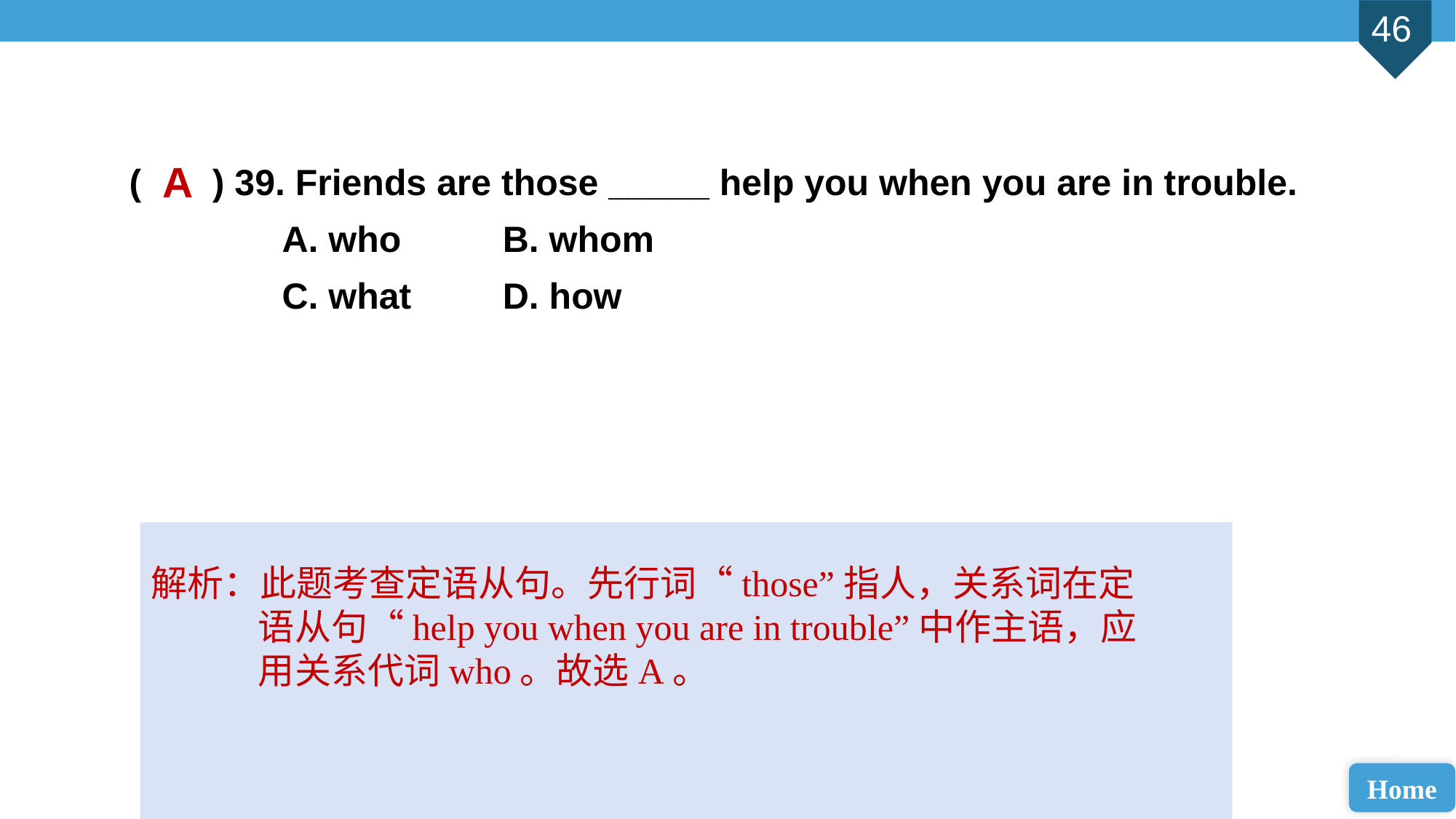

(       ) 39. Friends are those _____ help you when you are in trouble.
               A. who          B. whom
               C. what         D. how
A

解析：此题考查定语从句。先行词“those”指人，关系词在定语从句“help you when you are in trouble”中作主语，应用关系代词who。故选A。